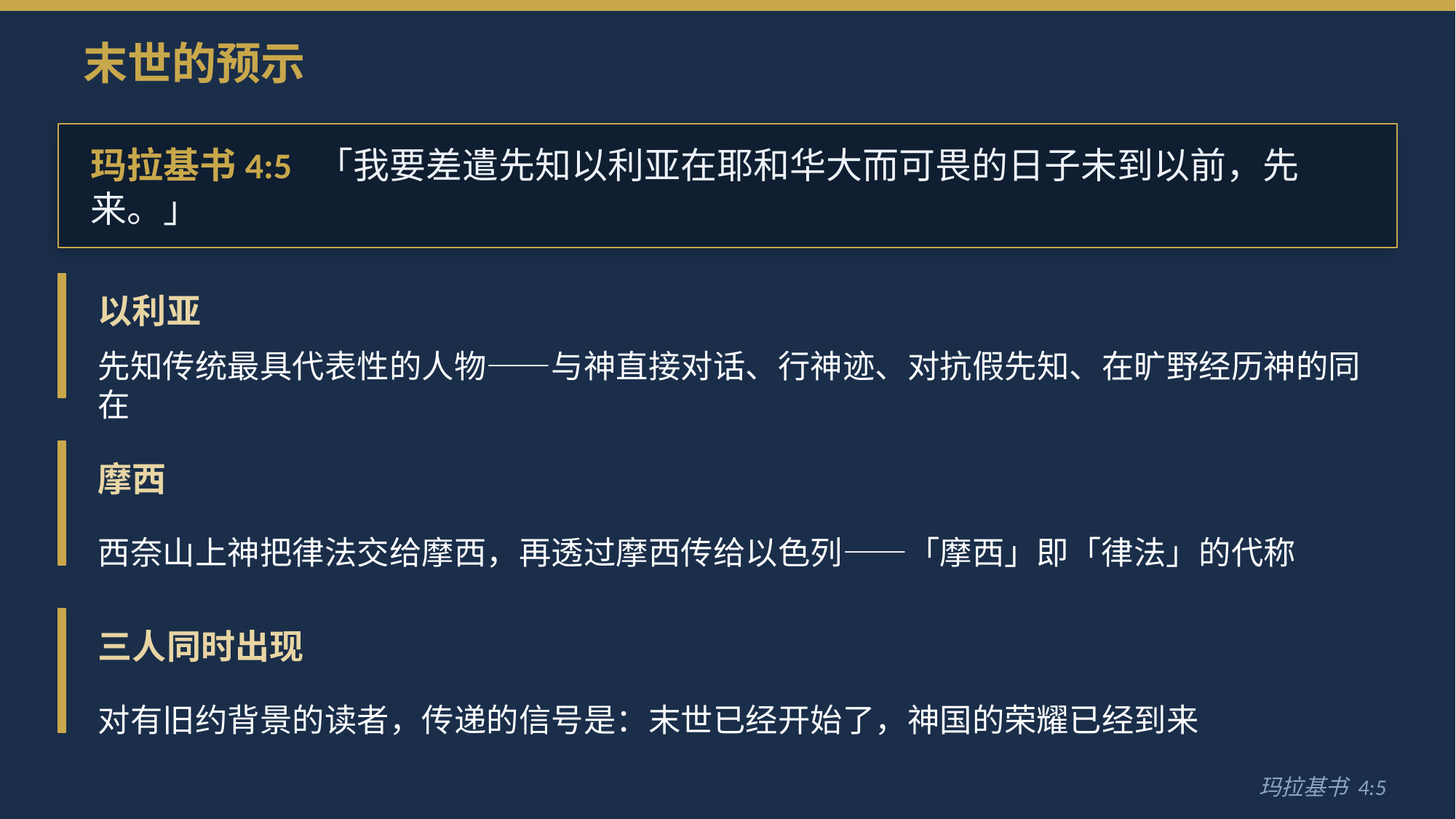

末世的预示

玛拉基书4:5  「我要差遣先知以利亚在耶和华大而可畏的日子未到以前，先来。」

以利亚
先知传统最具代表性的人物——与神直接对话、行神迹、对抗假先知、在旷野经历神的同在

摩西
西奈山上神把律法交给摩西，再透过摩西传给以色列——「摩西」即「律法」的代称

三人同时出现
对有旧约背景的读者，传递的信号是：末世已经开始了，神国的荣耀已经到来
玛拉基书 4:5